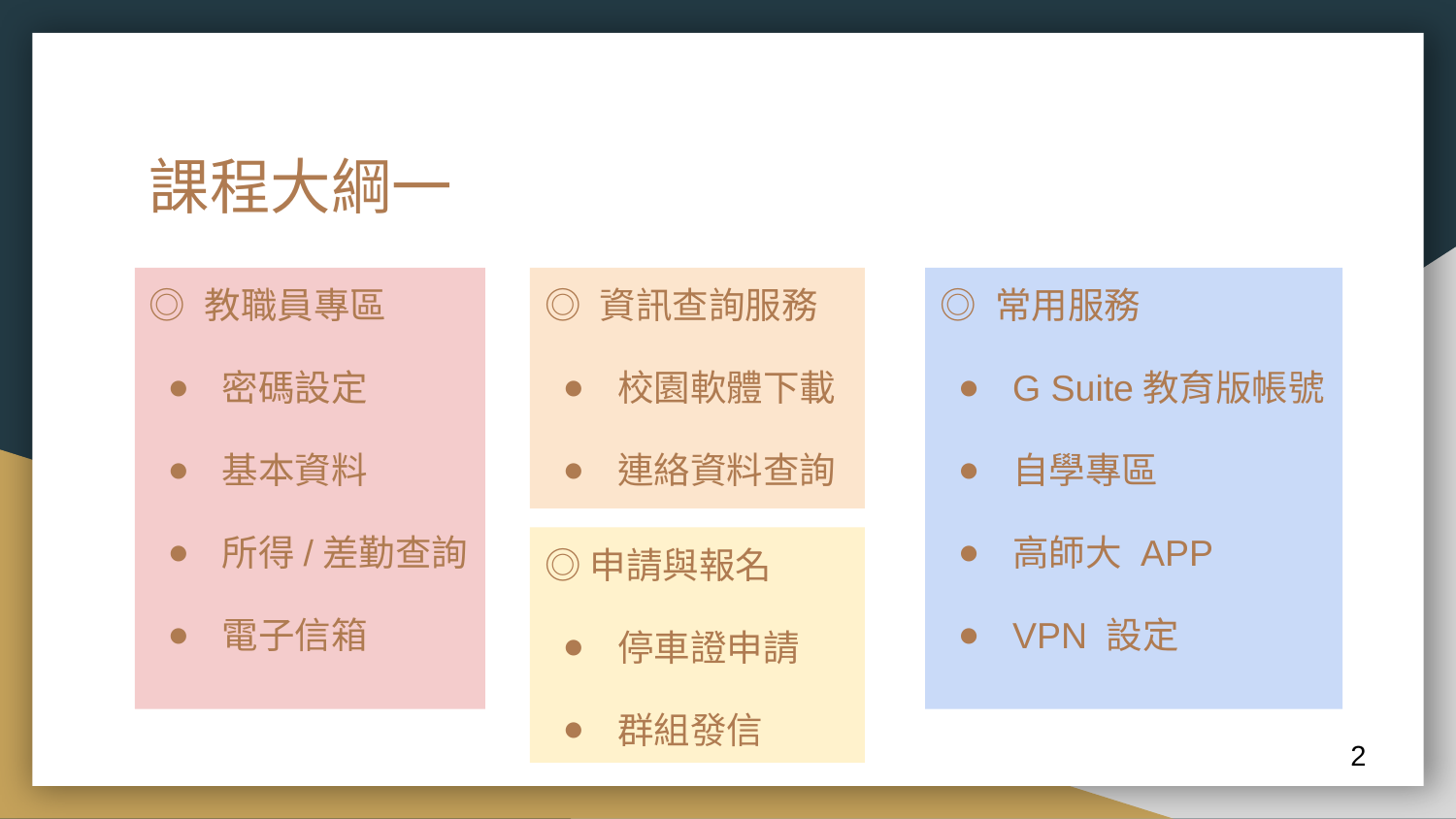

# 課程大綱一
◎ 資訊查詢服務
校園軟體下載
連絡資料查詢
◎ 常用服務
G Suite教育版帳號
自學專區
高師大 APP
VPN 設定
◎ 教職員專區
密碼設定
基本資料
所得/差勤查詢
電子信箱
◎申請與報名
停車證申請
群組發信
2